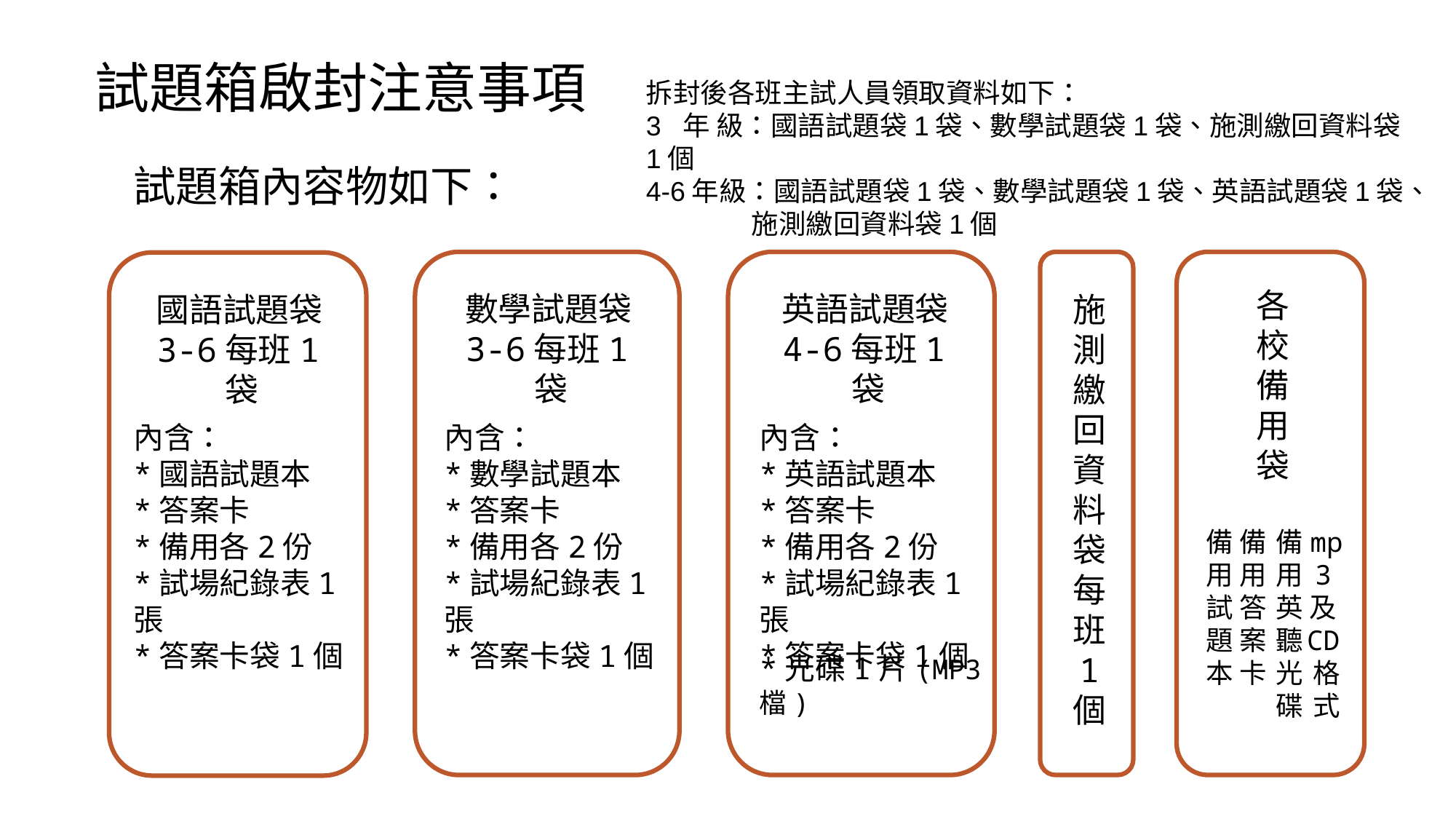

試題箱啟封注意事項
拆封後各班主試人員領取資料如下：
3  年 級：國語試題袋1袋、數學試題袋1袋、施測繳回資料袋1個
4-6年級：國語試題袋1袋、數學試題袋1袋、英語試題袋1袋、
                施測繳回資料袋1個

# 試題箱內容物如下：

各校備用袋
數學試題袋3-6每班1袋
英語試題袋4-6每班1袋
施測繳回資料袋每班
1
個
國語試題袋3-6每班1袋
內含：
*數學試題本
*答案卡
*備用各2份
*試場紀錄表1張
*答案卡袋1個
內含：
*英語試題本
*答案卡
*備用各2份
*試場紀錄表1張
*答案卡袋1個
內含：
*國語試題本
*答案卡
*備用各2份
*試場紀錄表1張
*答案卡袋1個
備用英聽光碟
mp3及CD格式
備用試題本
備用答案卡
*光碟1片(MP3檔)